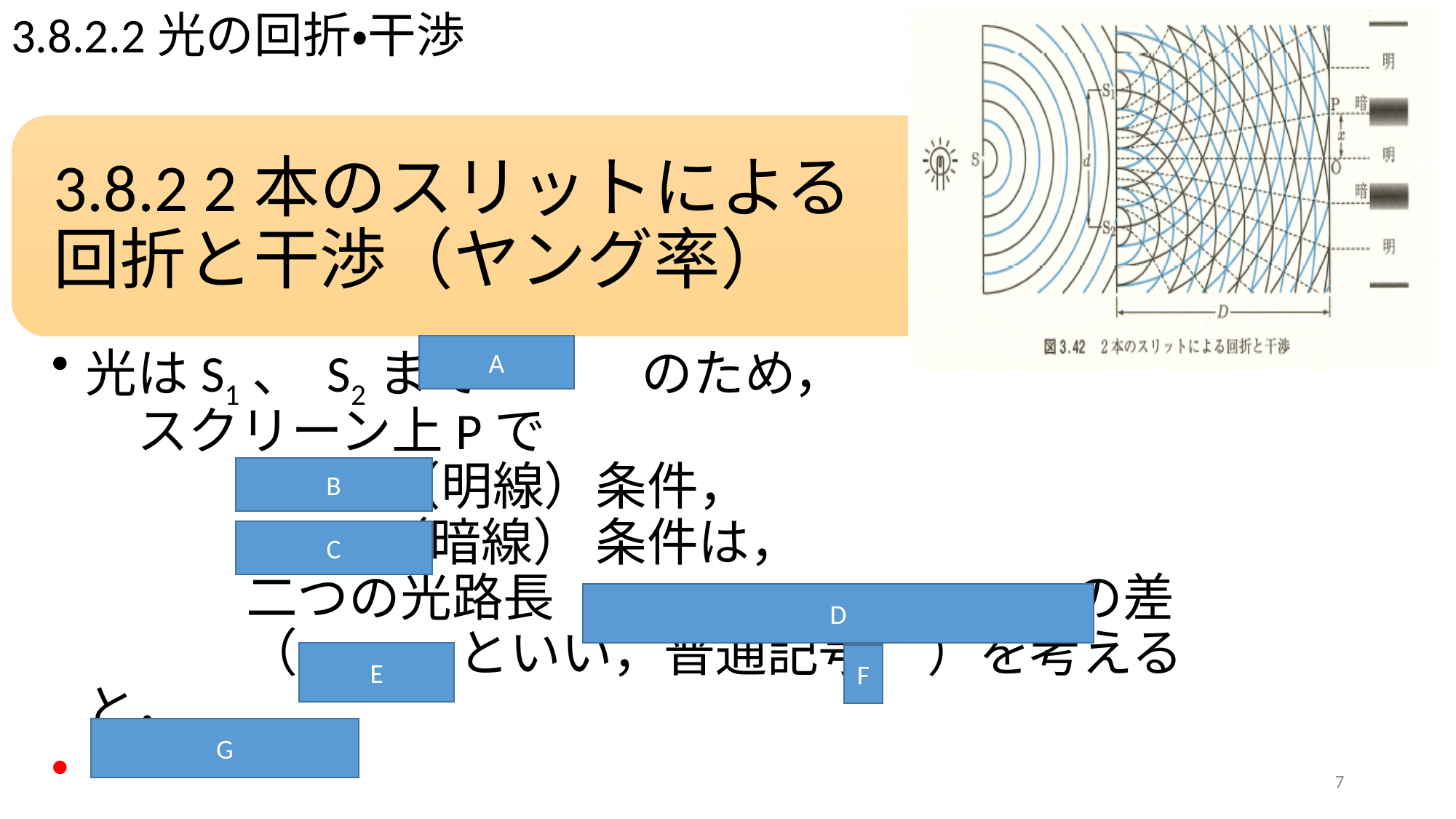

# 3.8.2.2光の回折・干渉

3.8.2 2本のスリットによる
回折と干渉（ヤング率）
光はS1、 S2まで              のため，
　スクリーン上Pで
	                 （明線）条件，
　　	                （暗線） 条件は，
　	　二つの光路長                                             の差
	　（              といい，普通記号     ）を考えると，

A
B
C
D
E
F
G
7